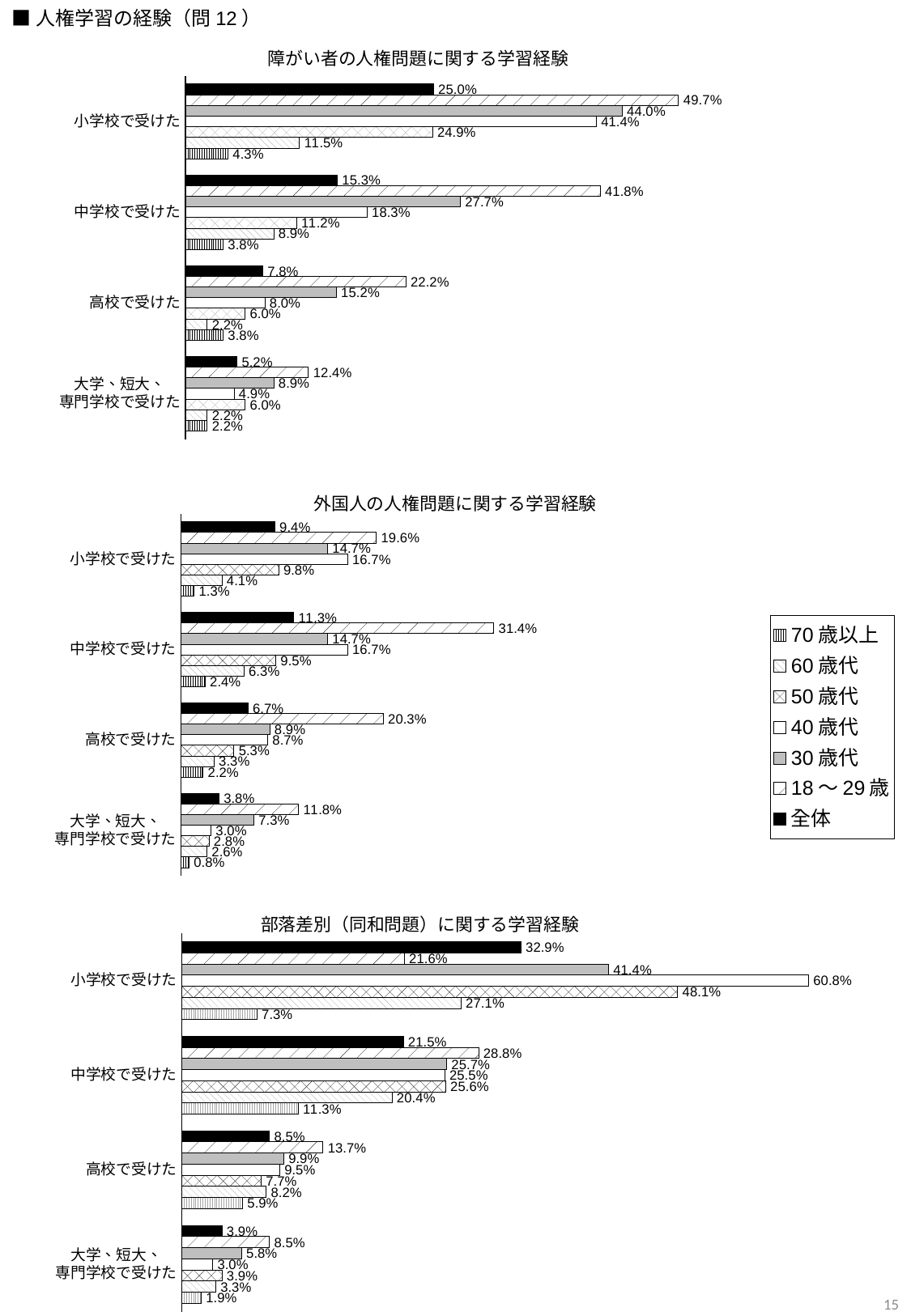

■人権学習の経験（問12）

### Chart: 障がい者の人権問題に関する学習経験

| Category | 全体 | 18～29歳 | 30歳代 | 40歳代 | 50歳代 | 60歳代 | 70歳以上 |
|---|---|---|---|---|---|---|---|
| 小学校で受けた | 0.25 | 0.497 | 0.44 | 0.414 | 0.249 | 0.115 | 0.043 |
| 中学校で受けた | 0.153 | 0.418 | 0.277 | 0.183 | 0.112 | 0.089 | 0.038 |
| 高校で受けた | 0.078 | 0.222 | 0.152 | 0.08 | 0.06 | 0.022 | 0.038 |
| 大学、短大、
専門学校で受けた | 0.052 | 0.124 | 0.089 | 0.049 | 0.06 | 0.022 | 0.022 |

### Chart: 外国人の人権問題に関する学習経験

| Category | 全体 | 18～29歳 | 30歳代 | 40歳代 | 50歳代 | 60歳代 | 70歳以上 |
|---|---|---|---|---|---|---|---|
| 小学校で受けた | 0.094 | 0.196 | 0.147 | 0.167 | 0.098 | 0.041 | 0.013 |
| 中学校で受けた | 0.113 | 0.314 | 0.147 | 0.167 | 0.095 | 0.063 | 0.024 |
| 高校で受けた | 0.067 | 0.203 | 0.089 | 0.087 | 0.053 | 0.033 | 0.022 |
| 大学、短大、
専門学校で受けた | 0.038 | 0.118 | 0.073 | 0.03 | 0.028 | 0.026 | 0.008 |

### Chart: 部落差別（同和問題）に関する学習経験

| Category | 全体 | 18～29歳 | 30歳代 | 40歳代 | 50歳代 | 60歳代 | 70歳以上 |
|---|---|---|---|---|---|---|---|
| 小学校で受けた | 0.329 | 0.216 | 0.414 | 0.608 | 0.481 | 0.271 | 0.073 |
| 中学校で受けた | 0.215 | 0.288 | 0.257 | 0.255 | 0.256 | 0.204 | 0.113 |
| 高校で受けた | 0.085 | 0.137 | 0.099 | 0.095 | 0.077 | 0.082 | 0.059 |
| 大学、短大、
専門学校で受けた | 0.039 | 0.085 | 0.058 | 0.03 | 0.039 | 0.033 | 0.019 |
15